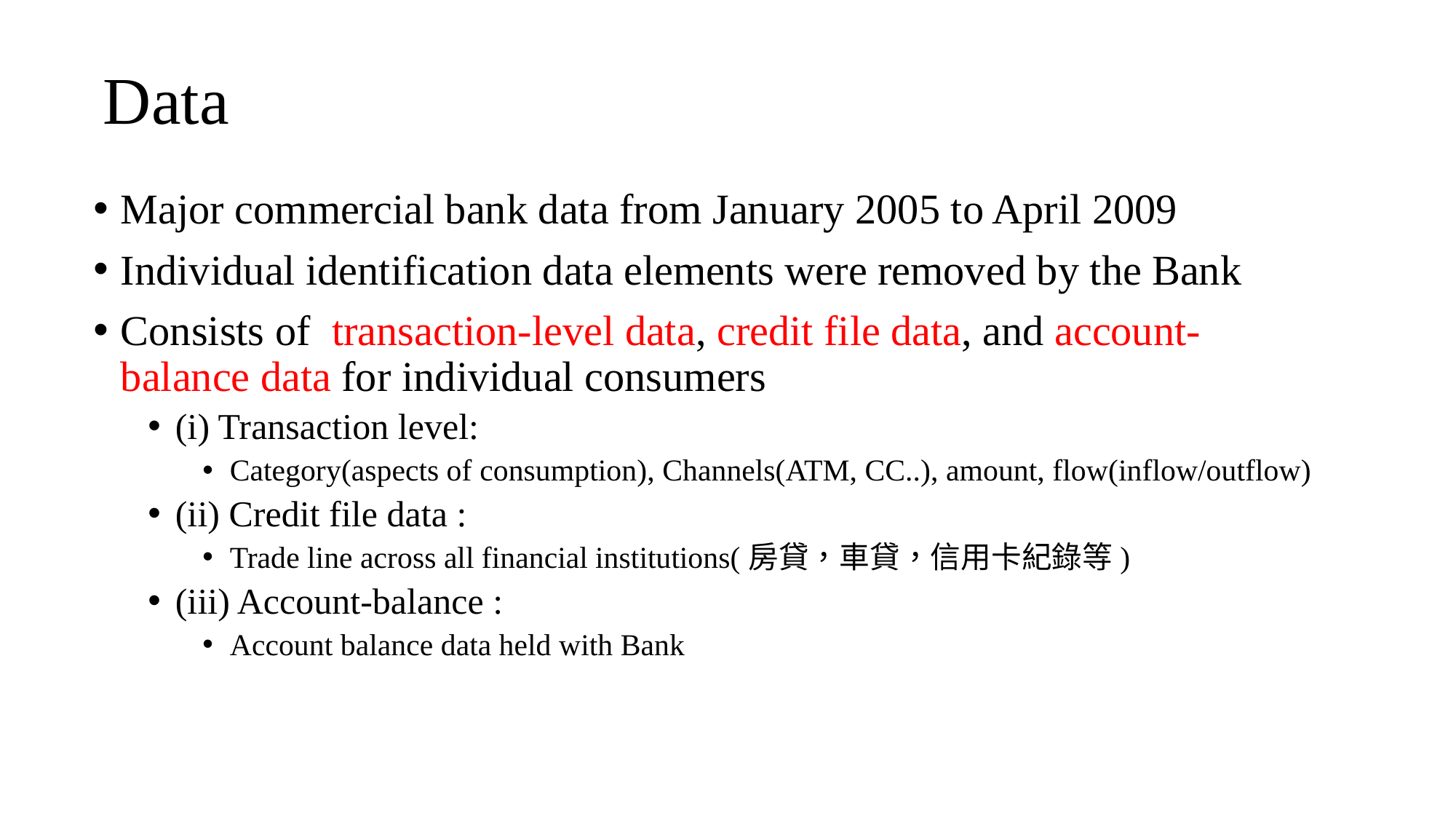

# Data
Major commercial bank data from January 2005 to April 2009
Individual identification data elements were removed by the Bank
Consists of  transaction-level data, credit file data, and account-balance data for individual consumers
(i) Transaction level:
Category(aspects of consumption), Channels(ATM, CC..), amount, flow(inflow/outflow)
(ii) Credit file data :
Trade line across all financial institutions(房貸，車貸，信用卡紀錄等)
(iii) Account-balance :
Account balance data held with Bank